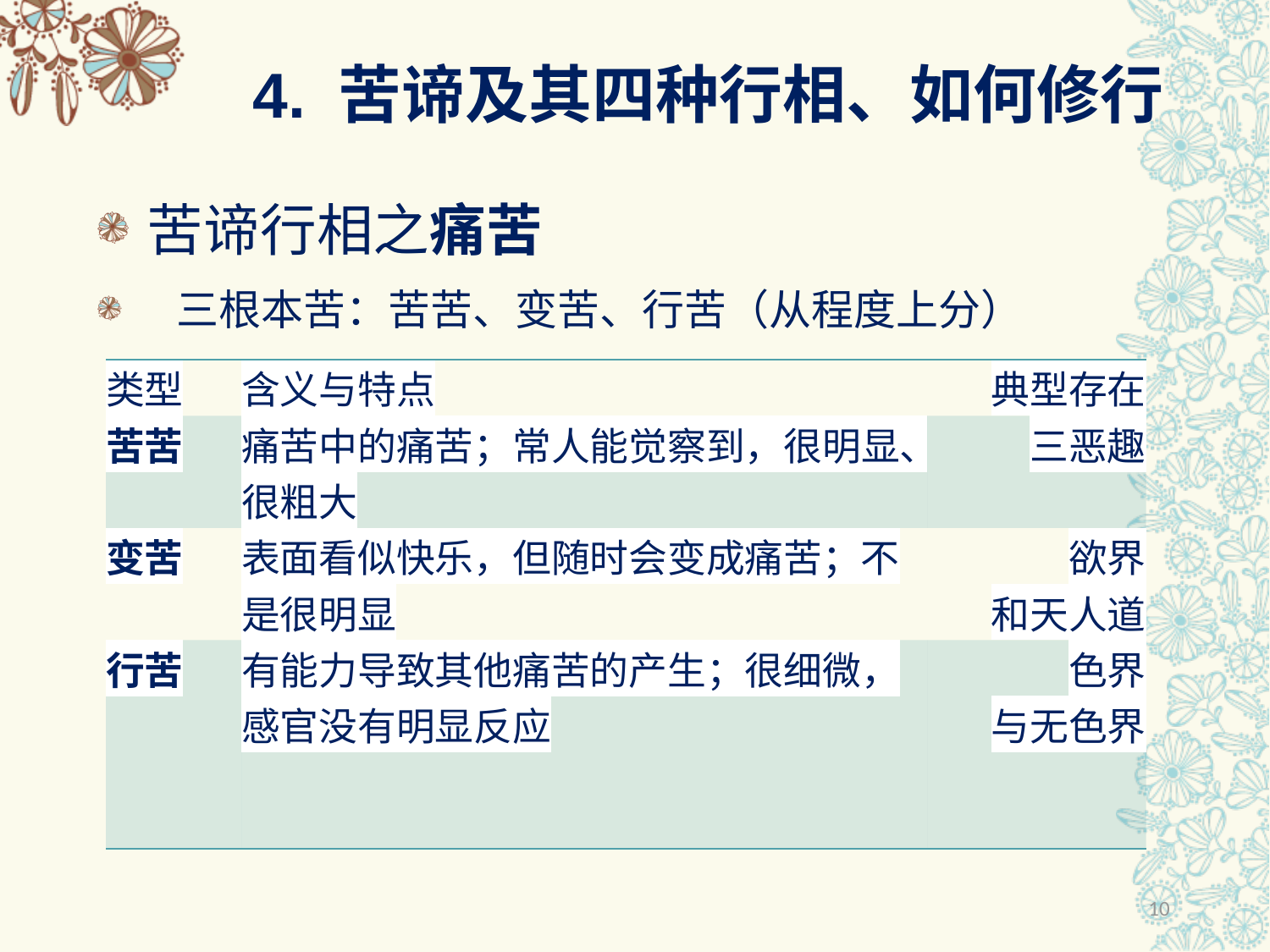

# 4. 苦谛及其四种行相、如何修行
苦谛行相之痛苦
  三根本苦：苦苦、变苦、行苦（从程度上分）

| 类型 | 含义与特点 | 典型存在 |
| --- | --- | --- |
| 苦苦 | 痛苦中的痛苦；常人能觉察到，很明显、很粗大 | 三恶趣 |
| 变苦 | 表面看似快乐，但随时会变成痛苦；不是很明显 | 欲界 和天人道 |
| 行苦 | 有能力导致其他痛苦的产生；很细微，感官没有明显反应 | 色界 与无色界 |
10